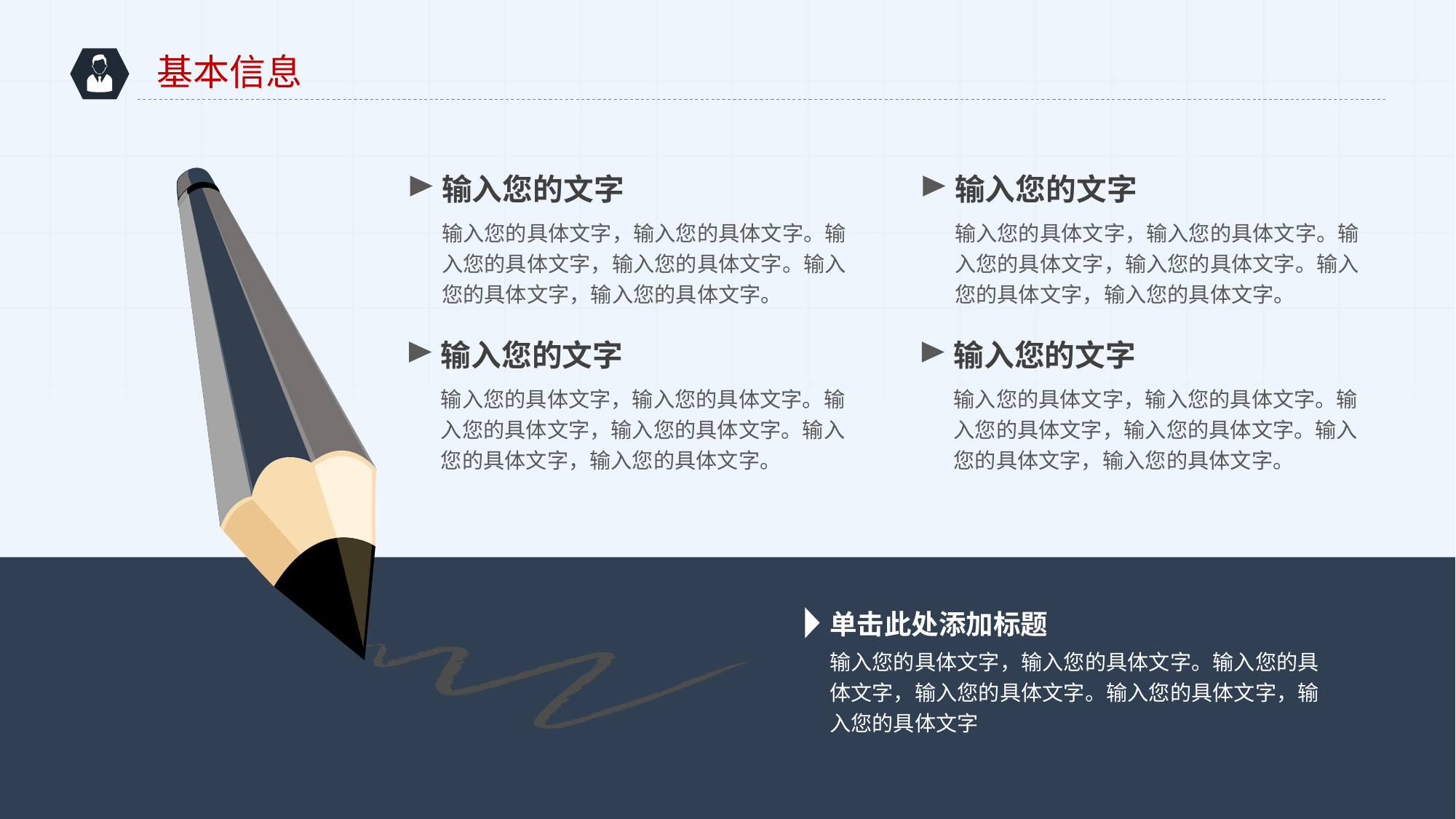

基本信息

输入您的文字

输入您的具体文字，输入您的具体文字。输入您的具体文字，输入您的具体文字。输入您的具体文字，输入您的具体文字。
输入您的文字

输入您的具体文字，输入您的具体文字。输入您的具体文字，输入您的具体文字。输入您的具体文字，输入您的具体文字。

输入您的文字

输入您的具体文字，输入您的具体文字。输入您的具体文字，输入您的具体文字。输入您的具体文字，输入您的具体文字。
输入您的文字

输入您的具体文字，输入您的具体文字。输入您的具体文字，输入您的具体文字。输入您的具体文字，输入您的具体文字。

单击此处添加标题
输入您的具体文字，输入您的具体文字。输入您的具体文字，输入您的具体文字。输入您的具体文字，输入您的具体文字